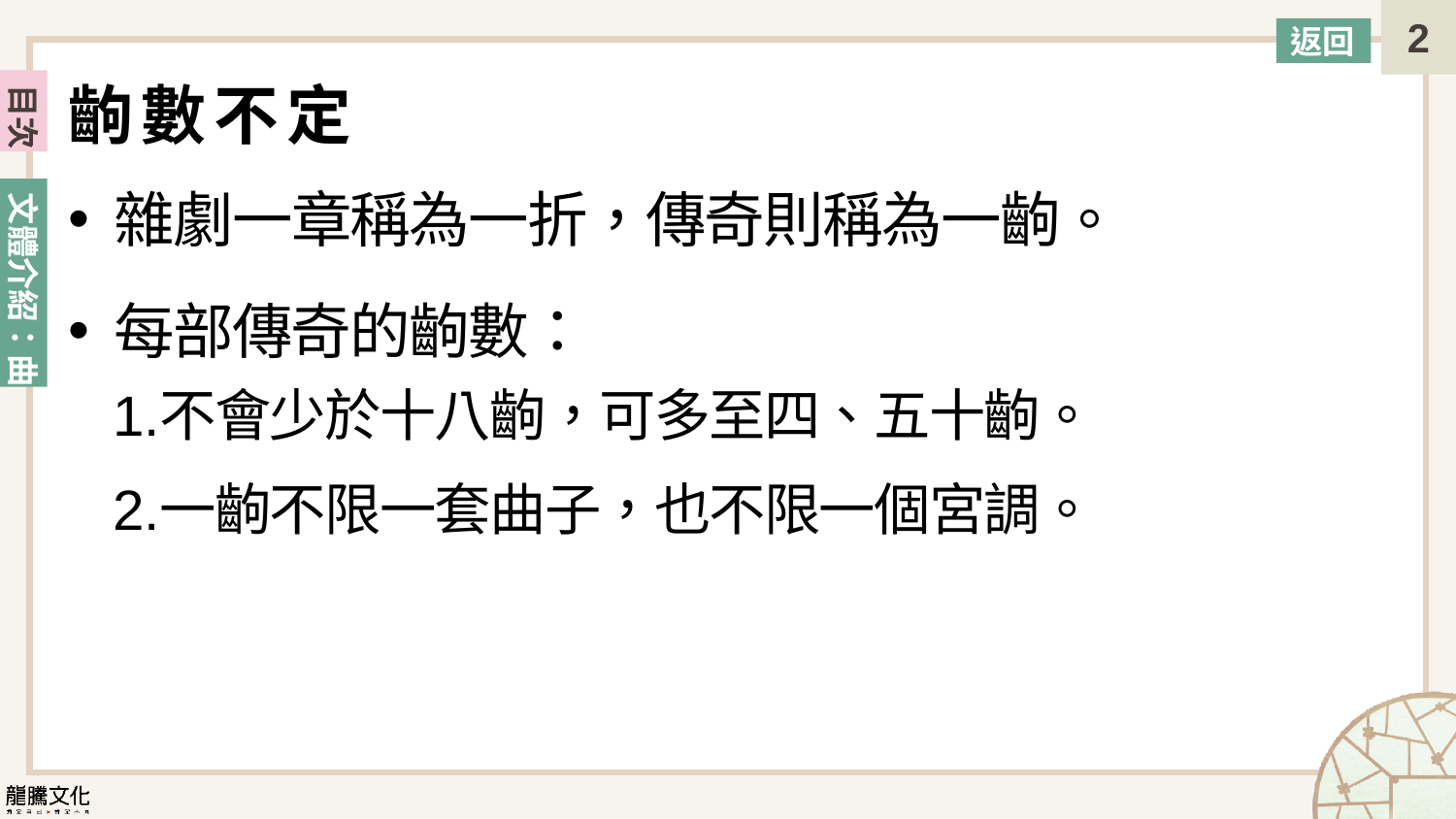

返回
齣數不定
雜劇一章稱為一折，傳奇則稱為一齣。
每部傳奇的齣數：
不會少於十八齣，可多至四、五十齣。
一齣不限一套曲子，也不限一個宮調。